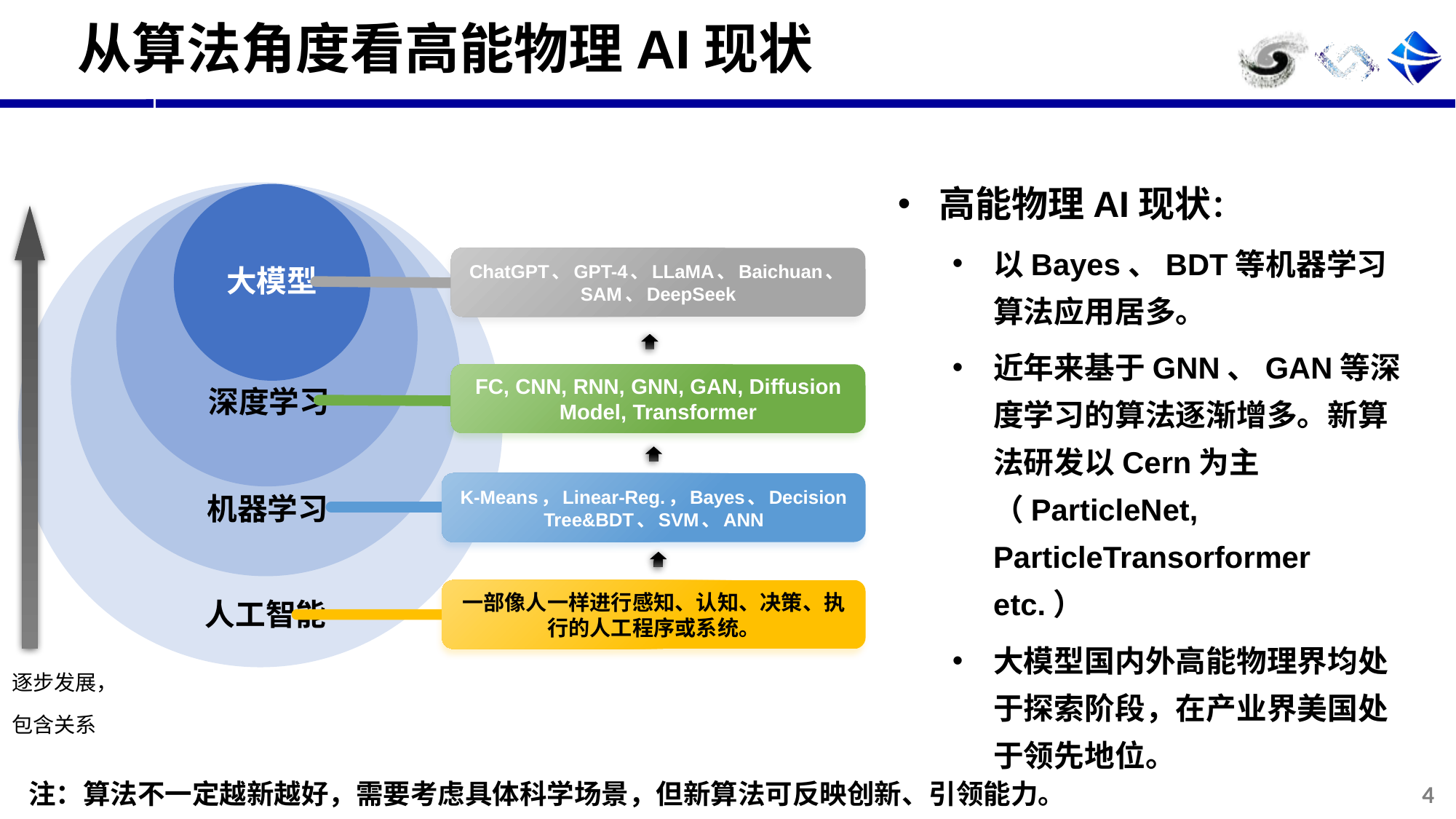

# 从算法角度看高能物理AI现状
高能物理AI现状：
以Bayes、BDT等机器学习算法应用居多。
近年来基于GNN、GAN等深度学习的算法逐渐增多。新算法研发以Cern为主（ParticleNet, ParticleTransorformer etc.）
大模型国内外高能物理界均处于探索阶段，在产业界美国处于领先地位。

ChatGPT、GPT-4、LLaMA、Baichuan、SAM、DeepSeek
大模型

FC, CNN, RNN, GNN, GAN, Diffusion Model, Transformer
深度学习

K-Means，Linear-Reg.，Bayes、Decision Tree&BDT、SVM、ANN
机器学习

一部像人一样进行感知、认知、决策、执行的人工程序或系统。
人工智能
逐步发展，
包含关系
注：算法不一定越新越好，需要考虑具体科学场景，但新算法可反映创新、引领能力。